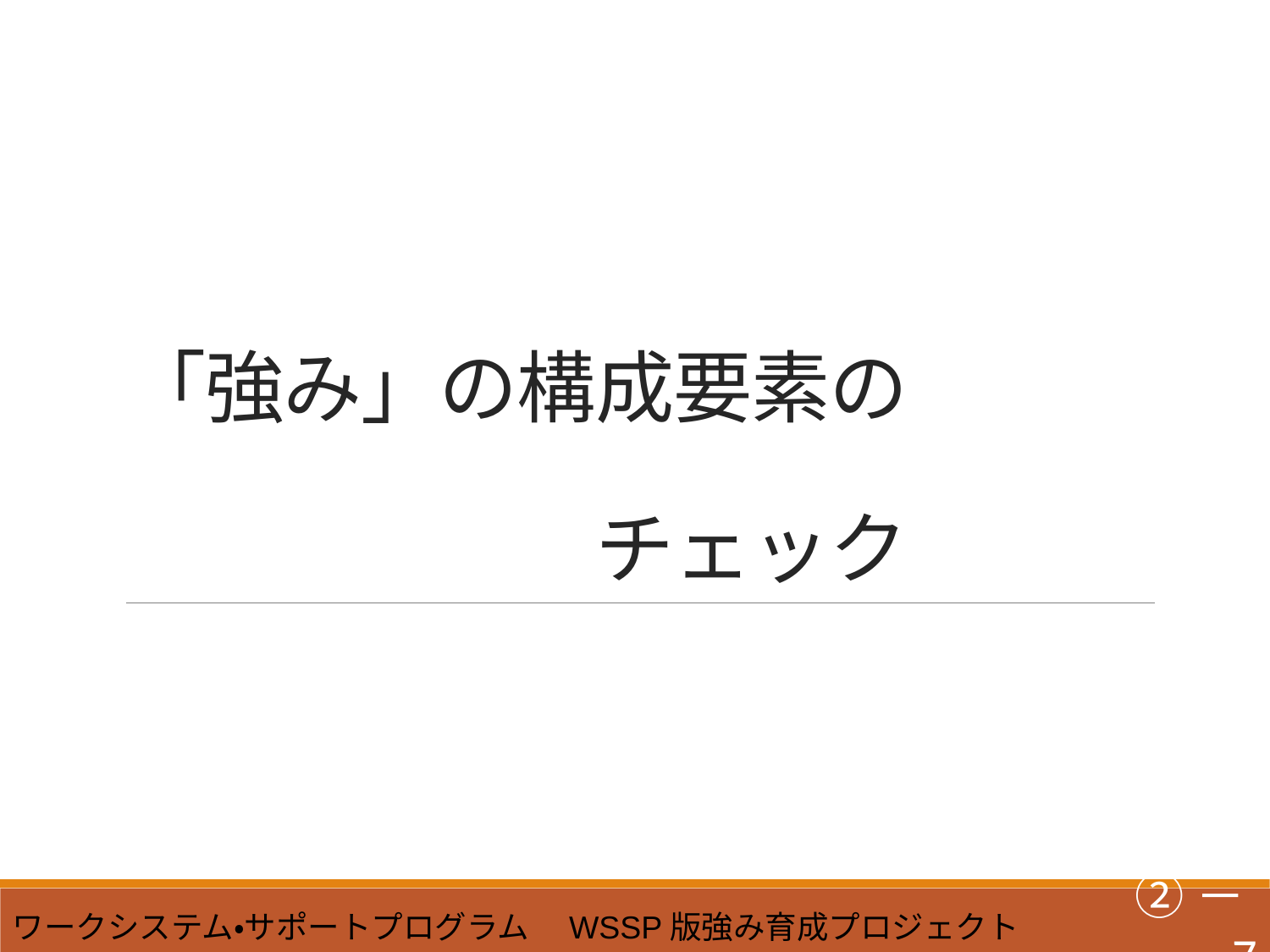

# 「強み」の構成要素の　　　　 　　　　　　チェック
②－7
ワークシステム・サポートプログラム　WSSP版強み育成プロジェクト